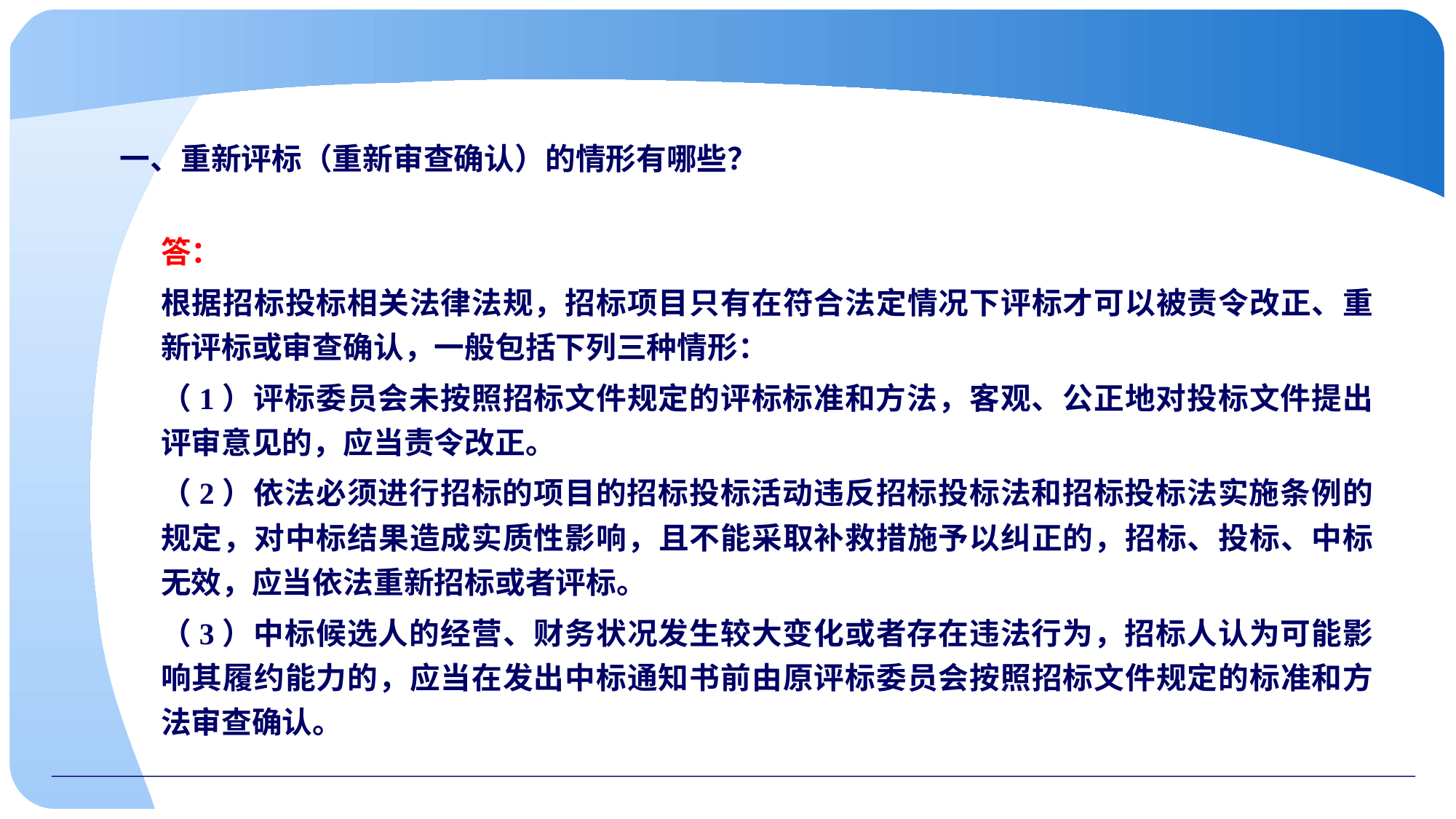

一、重新评标（重新审查确认）的情形有哪些？

答：
根据招标投标相关法律法规，招标项目只有在符合法定情况下评标才可以被责令改正、重新评标或审查确认，一般包括下列三种情形：
（1）评标委员会未按照招标文件规定的评标标准和方法，客观、公正地对投标文件提出评审意见的，应当责令改正。
（2）依法必须进行招标的项目的招标投标活动违反招标投标法和招标投标法实施条例的规定，对中标结果造成实质性影响，且不能采取补救措施予以纠正的，招标、投标、中标无效，应当依法重新招标或者评标。
（3）中标候选人的经营、财务状况发生较大变化或者存在违法行为，招标人认为可能影响其履约能力的，应当在发出中标通知书前由原评标委员会按照招标文件规定的标准和方法审查确认。